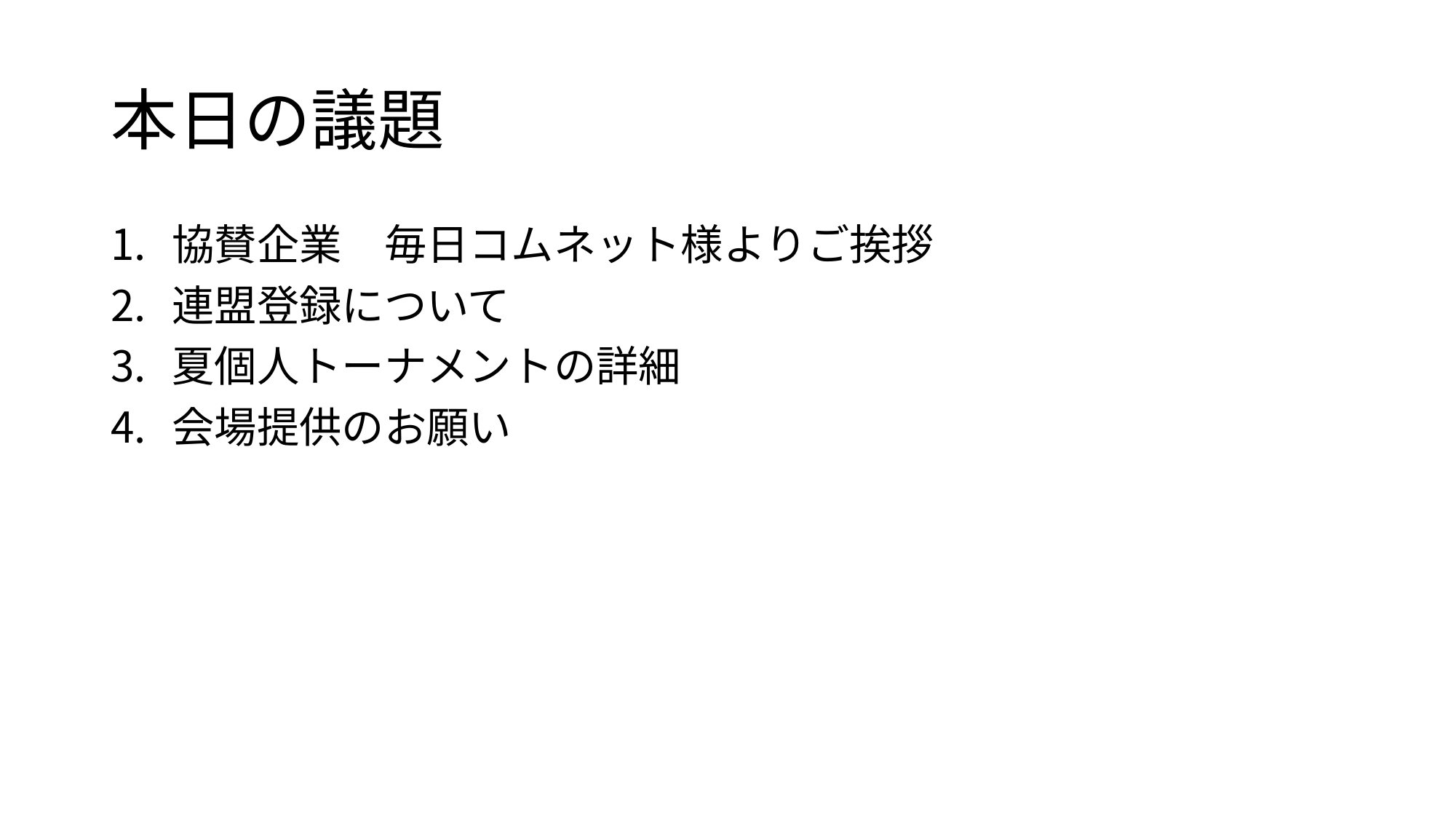

# 本日の議題
協賛企業　毎日コムネット様よりご挨拶
連盟登録について
夏個人トーナメントの詳細
会場提供のお願い